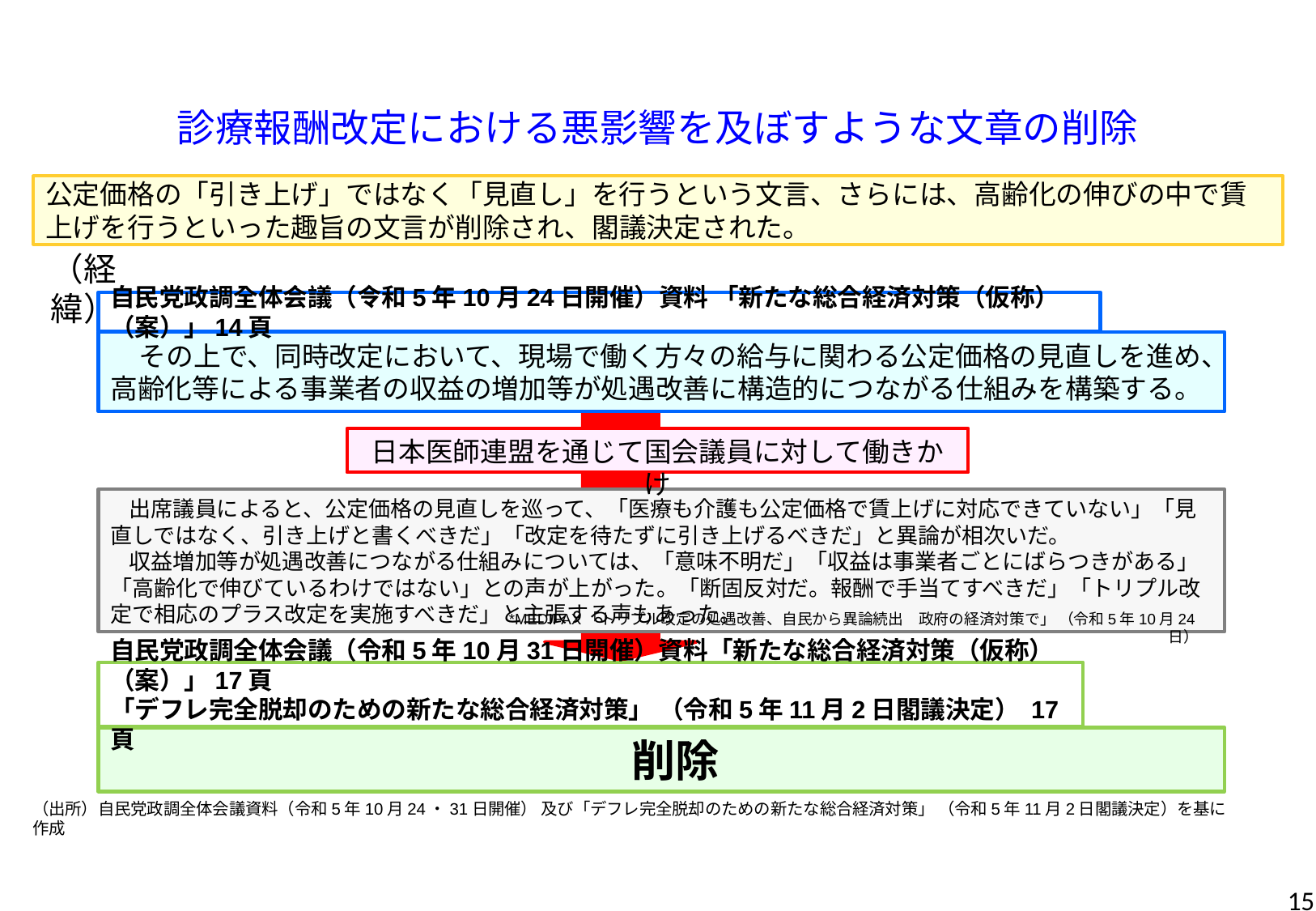

診療報酬改定における悪影響を及ぼすような文章の削除
公定価格の「引き上げ」ではなく「見直し」を行うという文言、さらには、高齢化の伸びの中で賃上げを行うといった趣旨の文言が削除され、閣議決定された。
（経緯）
自民党政調全体会議（令和5年10月24日開催）資料 「新たな総合経済対策（仮称）（案）」14頁
その上で、同時改定において、現場で働く方々の給与に関わる公定価格の見直しを進め、高齢化等による事業者の収益の増加等が処遇改善に構造的につながる仕組みを構築する。
日本医師連盟を通じて国会議員に対して働きかけ

出席議員によると、公定価格の見直しを巡って、「医療も介護も公定価格で賃上げに対応できていない」「見直しではなく、引き上げと書くべきだ」「改定を待たずに引き上げるべきだ」と異論が相次いだ。
収益増加等が処遇改善につながる仕組みについては、「意味不明だ」「収益は事業者ごとにばらつきがある」「高齢化で伸びているわけではない」との声が上がった。「断固反対だ。報酬で手当てすべきだ」「トリプル改定で相応のプラス改定を実施すべきだ」と主張する声もあった。
*MEDIFAX「トリプル改定の処遇改善、自民から異論続出　政府の経済対策で」 （令和5年10月24日）
自民党政調全体会議（令和5年10月31日開催）資料「新たな総合経済対策（仮称）（案）」17頁
「デフレ完全脱却のための新たな総合経済対策」 （令和5年11月2日閣議決定） 17頁
削除
（出所）自民党政調全体会議資料（令和5年10月24・31日開催） 及び「デフレ完全脱却のための新たな総合経済対策」 （令和5年11月2日閣議決定）を基に作成
15